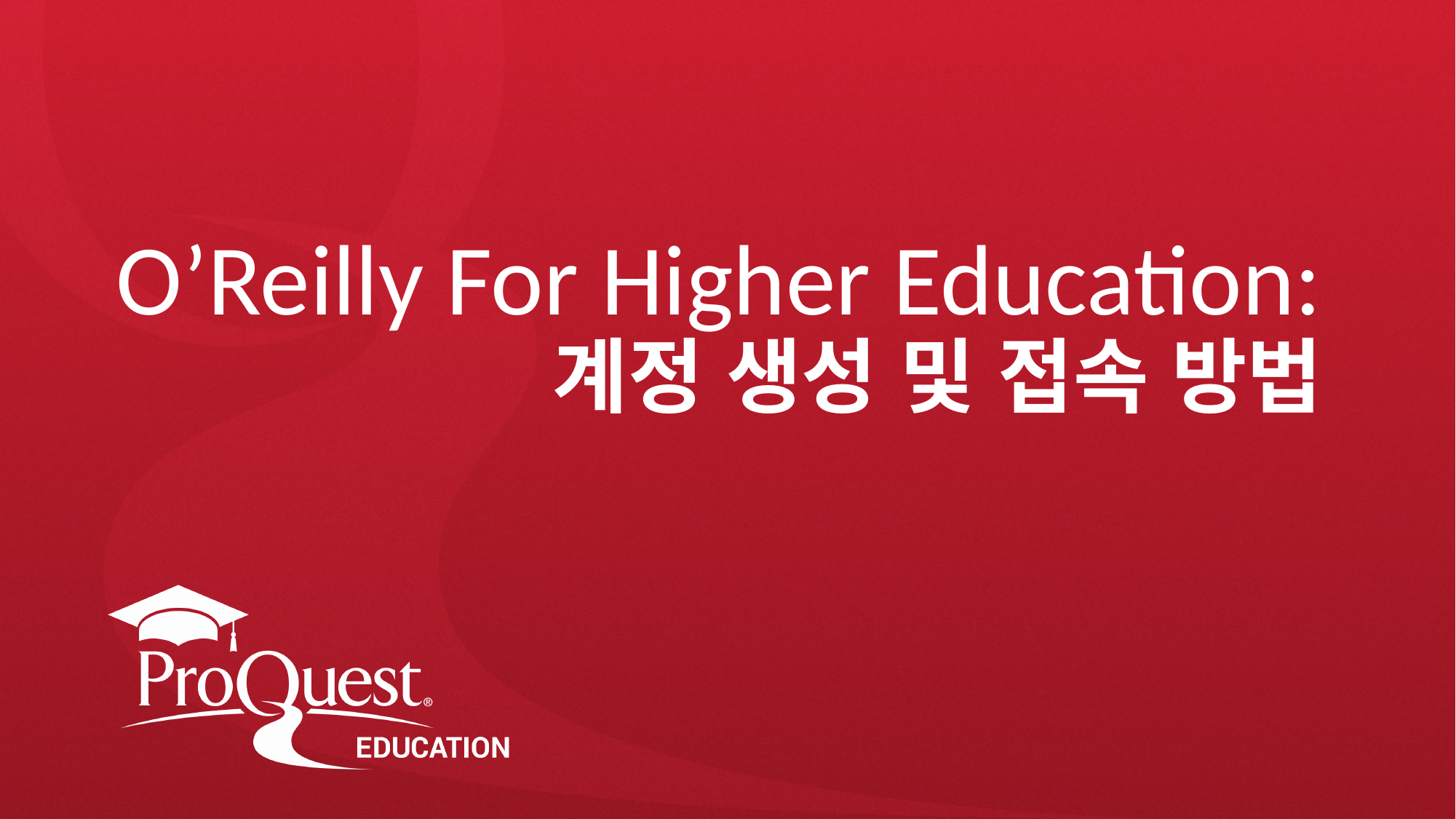

# O’Reilly For Higher Education: 계정 생성 및 접속 방법